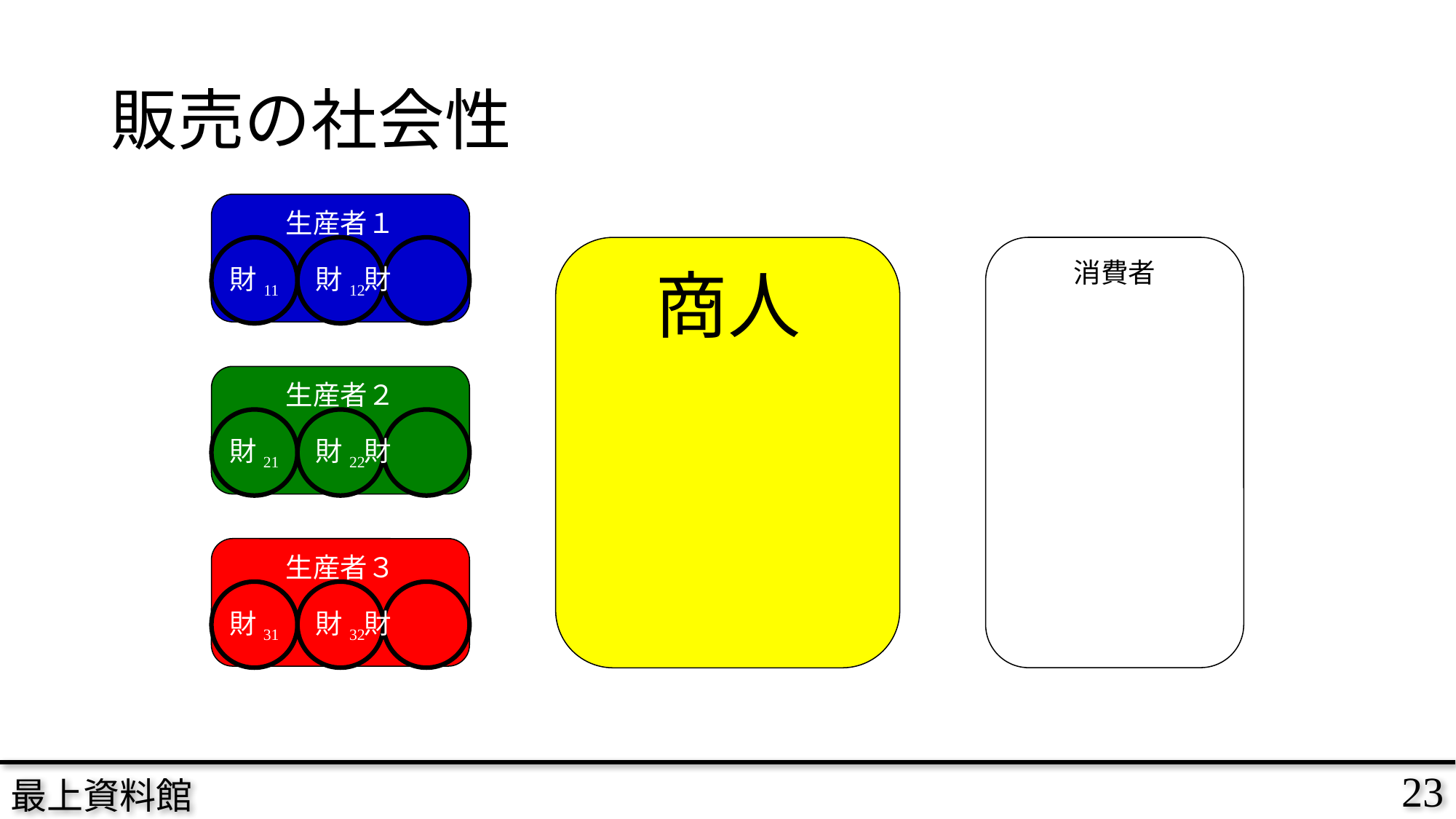

# 販売の社会性
生産者１
財11
財12
財	13
消費者
商人
生産者２
財21
財22
財	23
生産者３
財31
財32
財	33